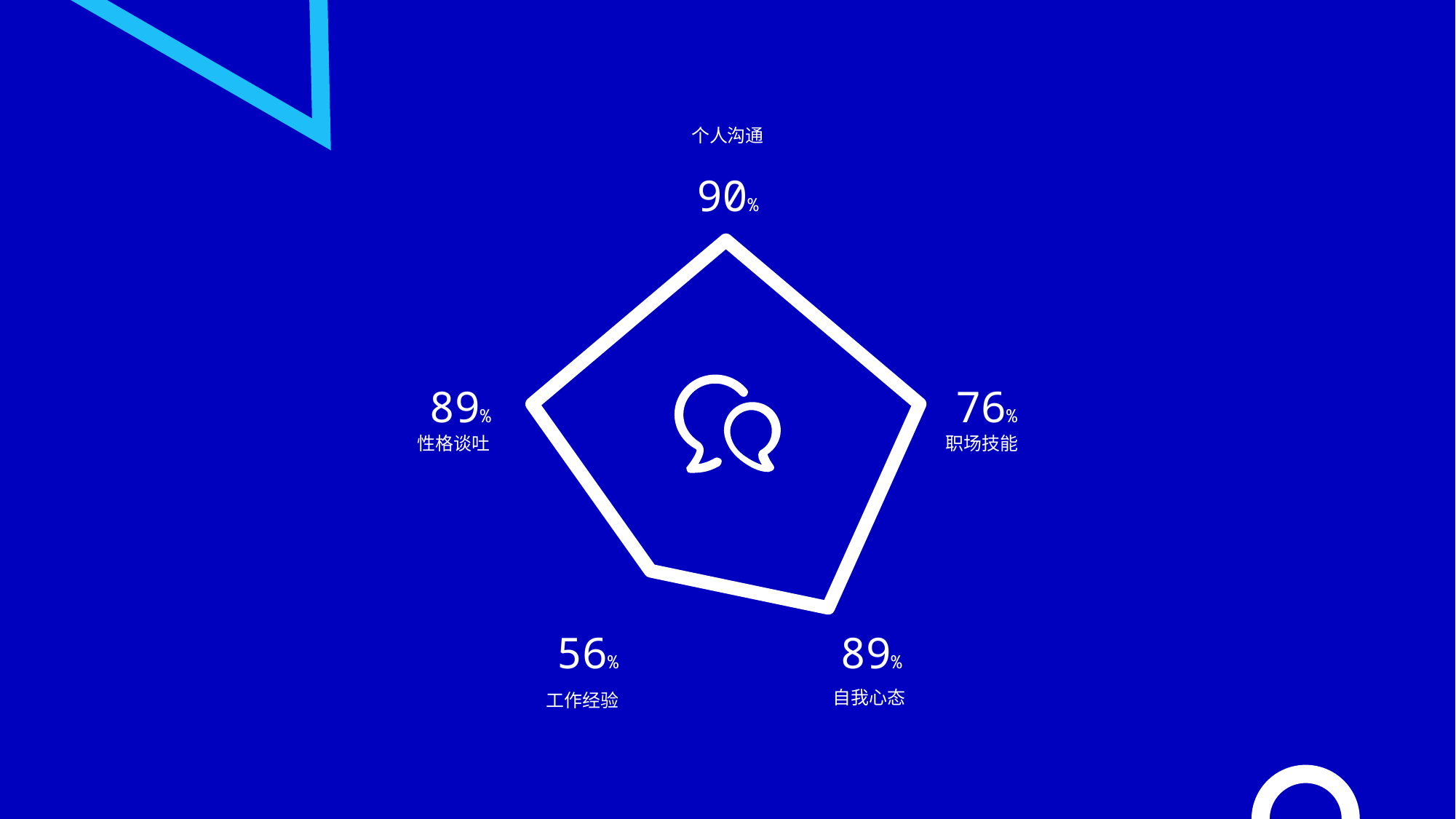

个人沟通

### Chart

| Category | 辅助 | 修改这里 |
|---|---|---|
| 37261 | 32.0 | 99.0 |
| 37262 | 32.0 | 89.0 |
| 37263 | 28.0 | 76.0 |
| 37264 | 12.0 | 56.0 |
| 37265 | 15.0 | 89.0 |
90%
89%

76%
性格谈吐
职场技能
56%
89%
自我心态
工作经验